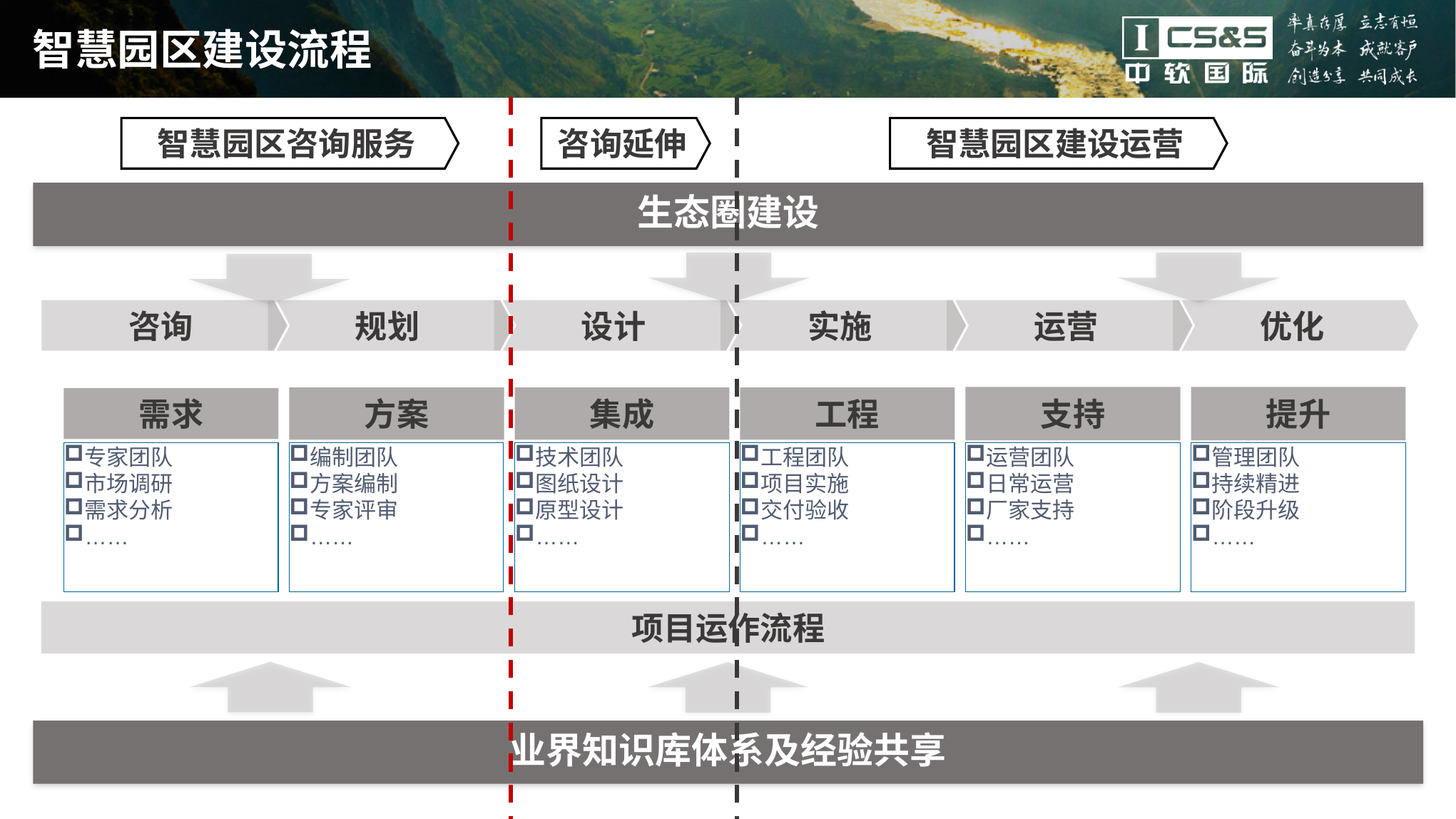

# 智慧园区建设流程
智慧园区咨询服务
咨询延伸
智慧园区建设运营
生态圈建设

咨询
规划
设计
实施
运营
优化

支持
提升
方案
集成
工程
需求
专家团队
市场调研
需求分析
……
编制团队
方案编制
专家评审
……
技术团队
图纸设计
原型设计
……
工程团队
项目实施
交付验收
……
运营团队
日常运营
厂家支持
……
管理团队
持续精进
阶段升级
……
项目运作流程

业界知识库体系及经验共享